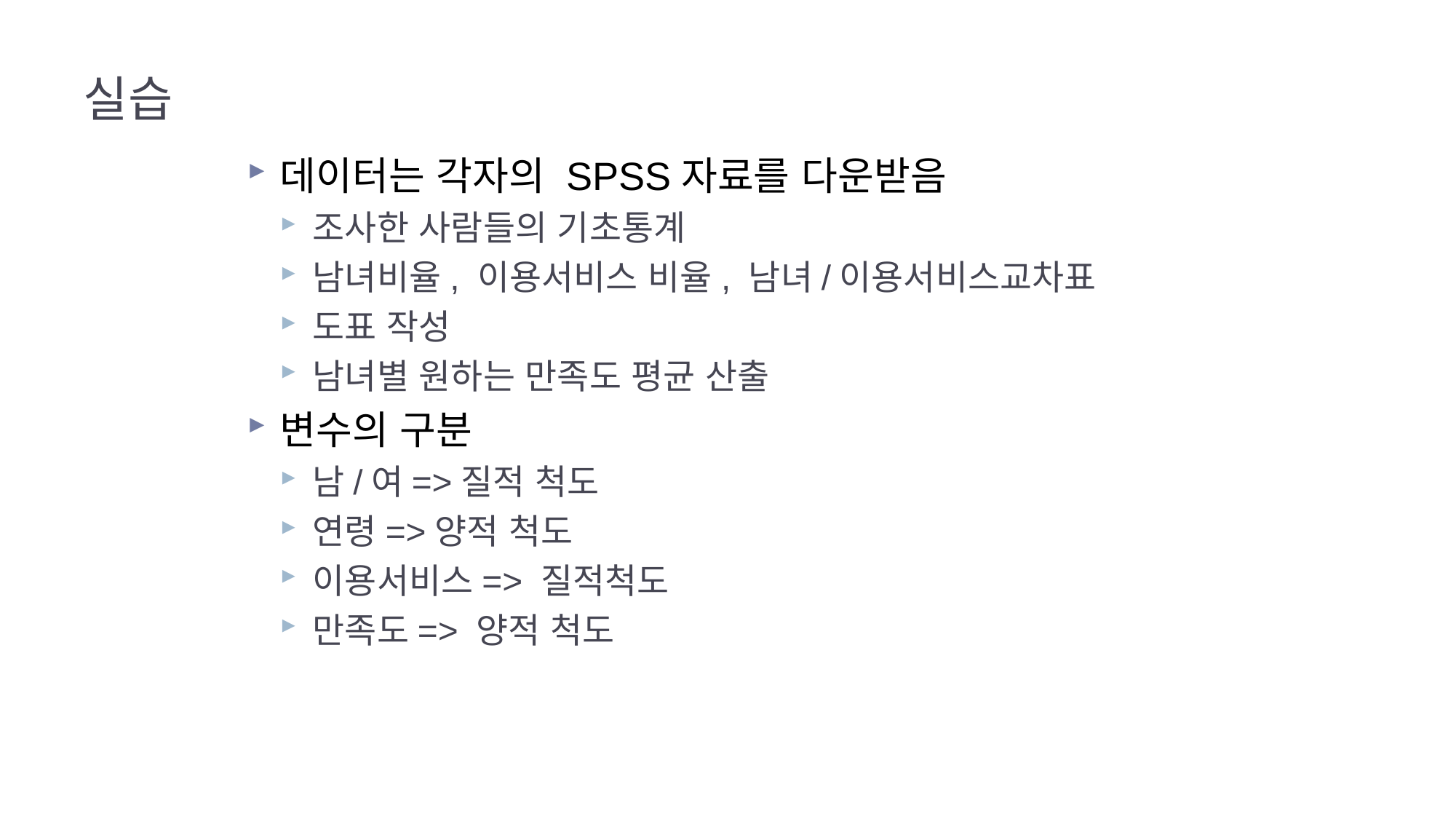

# 실습
데이터는 각자의 SPSS자료를 다운받음
조사한 사람들의 기초통계
남녀비율, 이용서비스 비율, 남녀/이용서비스교차표
도표 작성
남녀별 원하는 만족도 평균 산출
변수의 구분
남/여=>질적 척도
연령=>양적 척도
이용서비스=> 질적척도
만족도=> 양적 척도